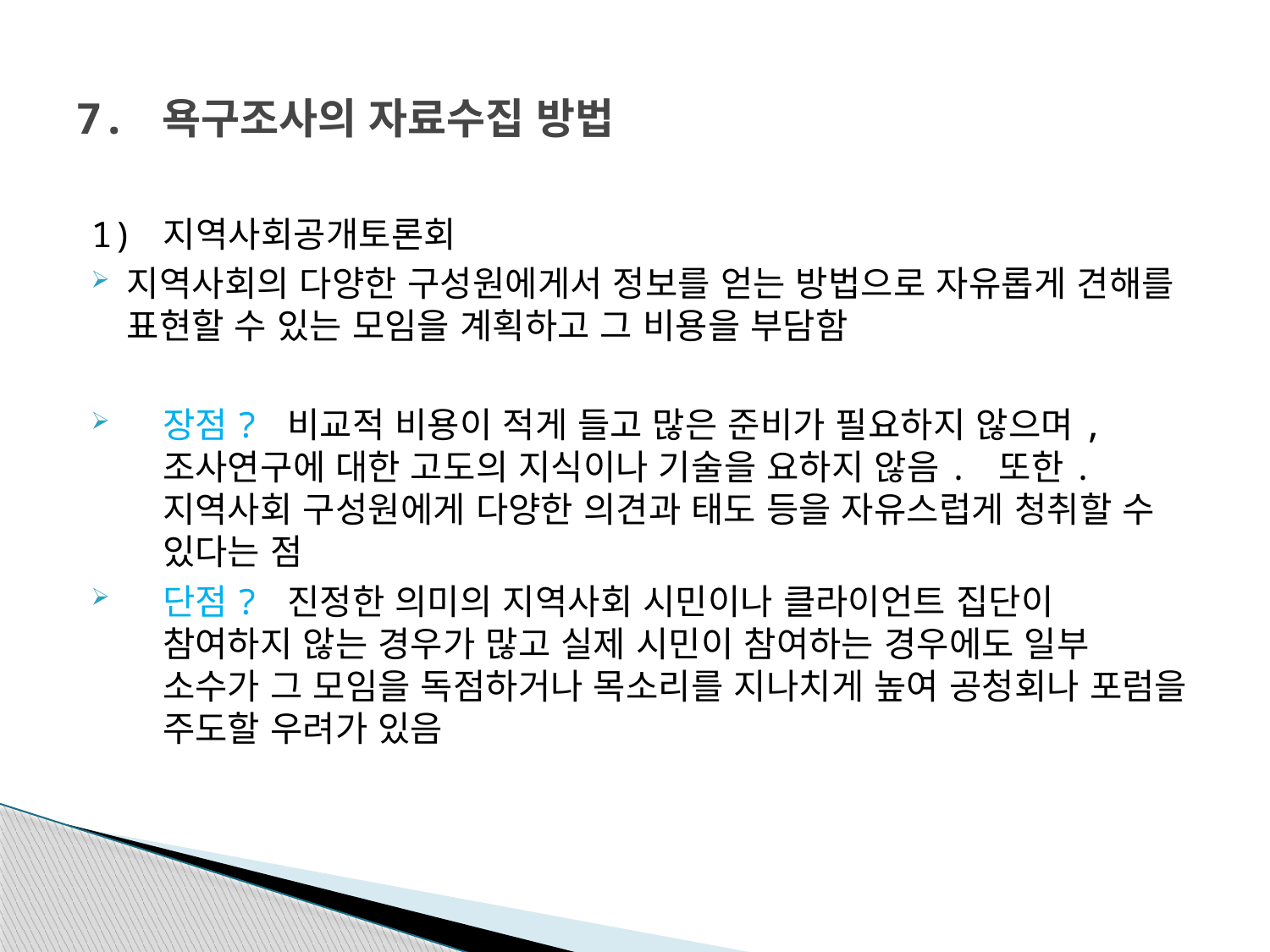

# 7. 욕구조사의 자료수집 방법
1) 지역사회공개토론회
지역사회의 다양한 구성원에게서 정보를 얻는 방법으로 자유롭게 견해를 표현할 수 있는 모임을 계획하고 그 비용을 부담함

장점? 비교적 비용이 적게 들고 많은 준비가 필요하지 않으며, 조사연구에 대한 고도의 지식이나 기술을 요하지 않음. 또한. 지역사회 구성원에게 다양한 의견과 태도 등을 자유스럽게 청취할 수 있다는 점
단점? 진정한 의미의 지역사회 시민이나 클라이언트 집단이 참여하지 않는 경우가 많고 실제 시민이 참여하는 경우에도 일부 소수가 그 모임을 독점하거나 목소리를 지나치게 높여 공청회나 포럼을 주도할 우려가 있음